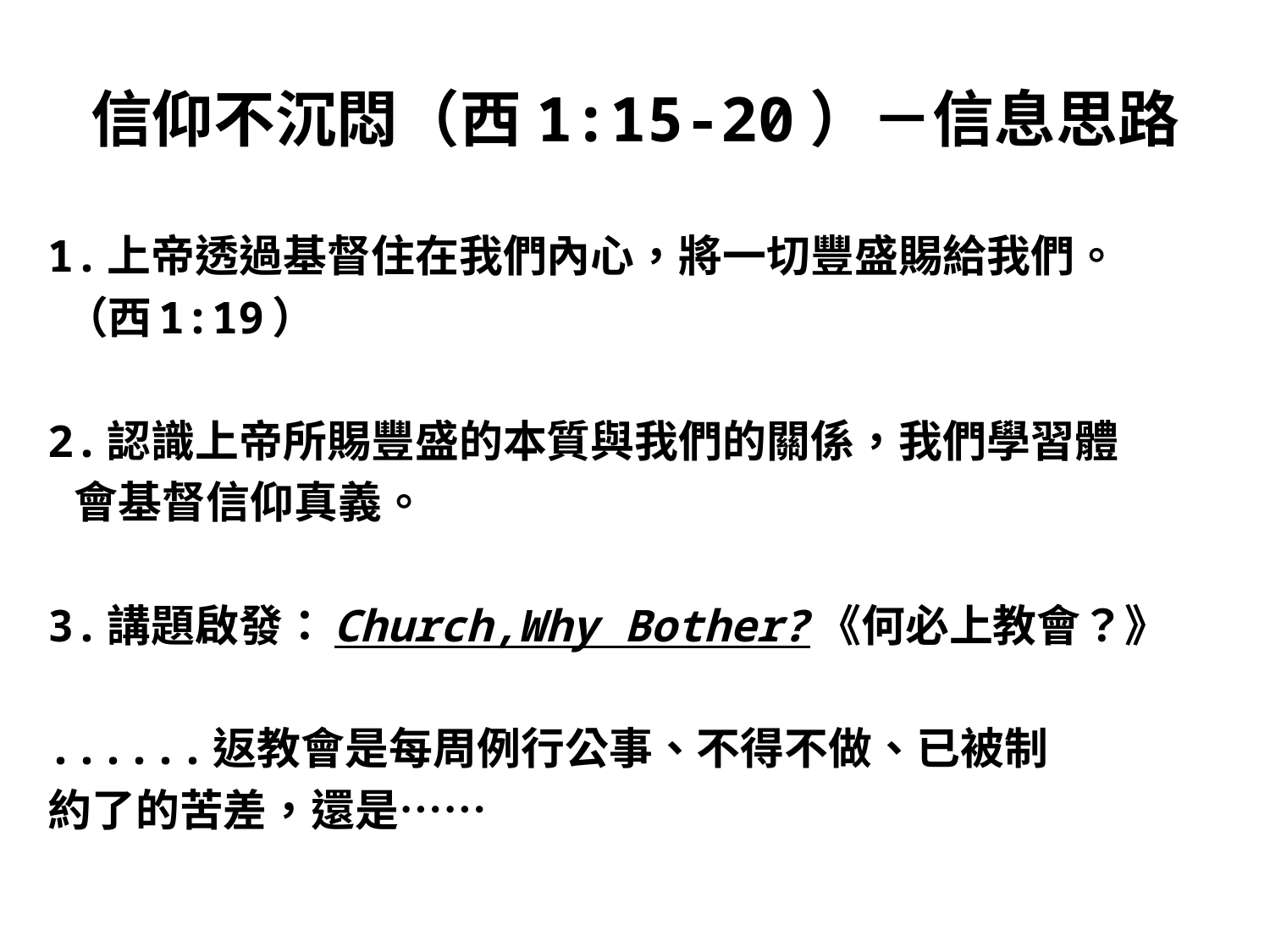

# 信仰不沉悶（西1:15-20）－信息思路
1.上帝透過基督住在我們內心，將一切豐盛賜給我們。
 （西1:19）

2.認識上帝所賜豐盛的本質與我們的關係，我們學習體
  會基督信仰真義。

3.講題啟發：Church,Why Bother?《何必上教會？》

......返教會是每周例行公事、不得不做、已被制
約了的苦差，還是……